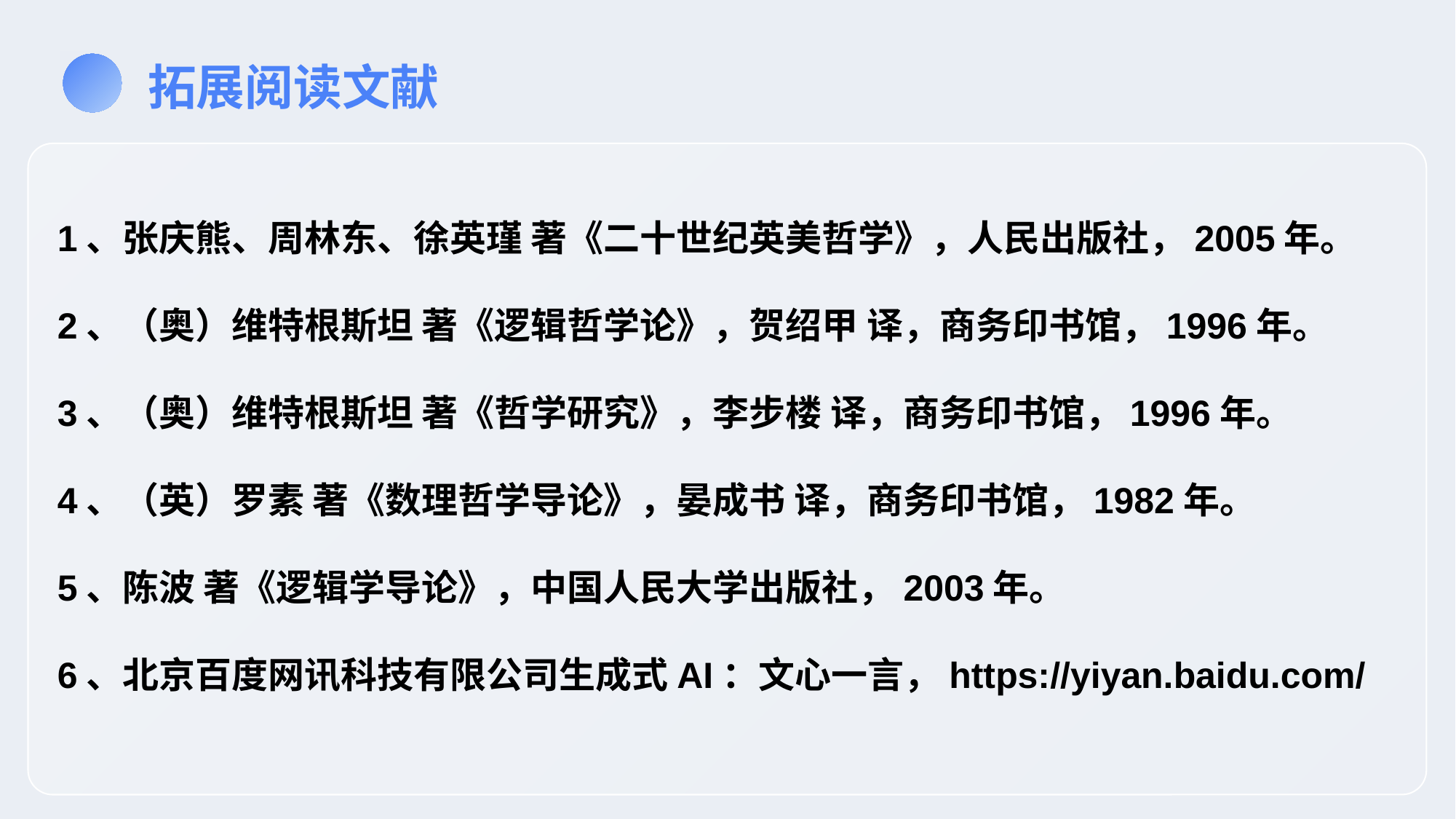

拓展阅读文献
1、张庆熊、周林东、徐英瑾 著《二十世纪英美哲学》，人民出版社，2005年。

2、（奥）维特根斯坦 著《逻辑哲学论》，贺绍甲 译，商务印书馆，1996年。

3、（奥）维特根斯坦 著《哲学研究》，李步楼 译，商务印书馆，1996年。

4、（英）罗素 著《数理哲学导论》，晏成书 译，商务印书馆，1982年。

5、陈波 著《逻辑学导论》，中国人民大学出版社，2003年。

6、北京百度网讯科技有限公司生成式AI：文心一言，https://yiyan.baidu.com/